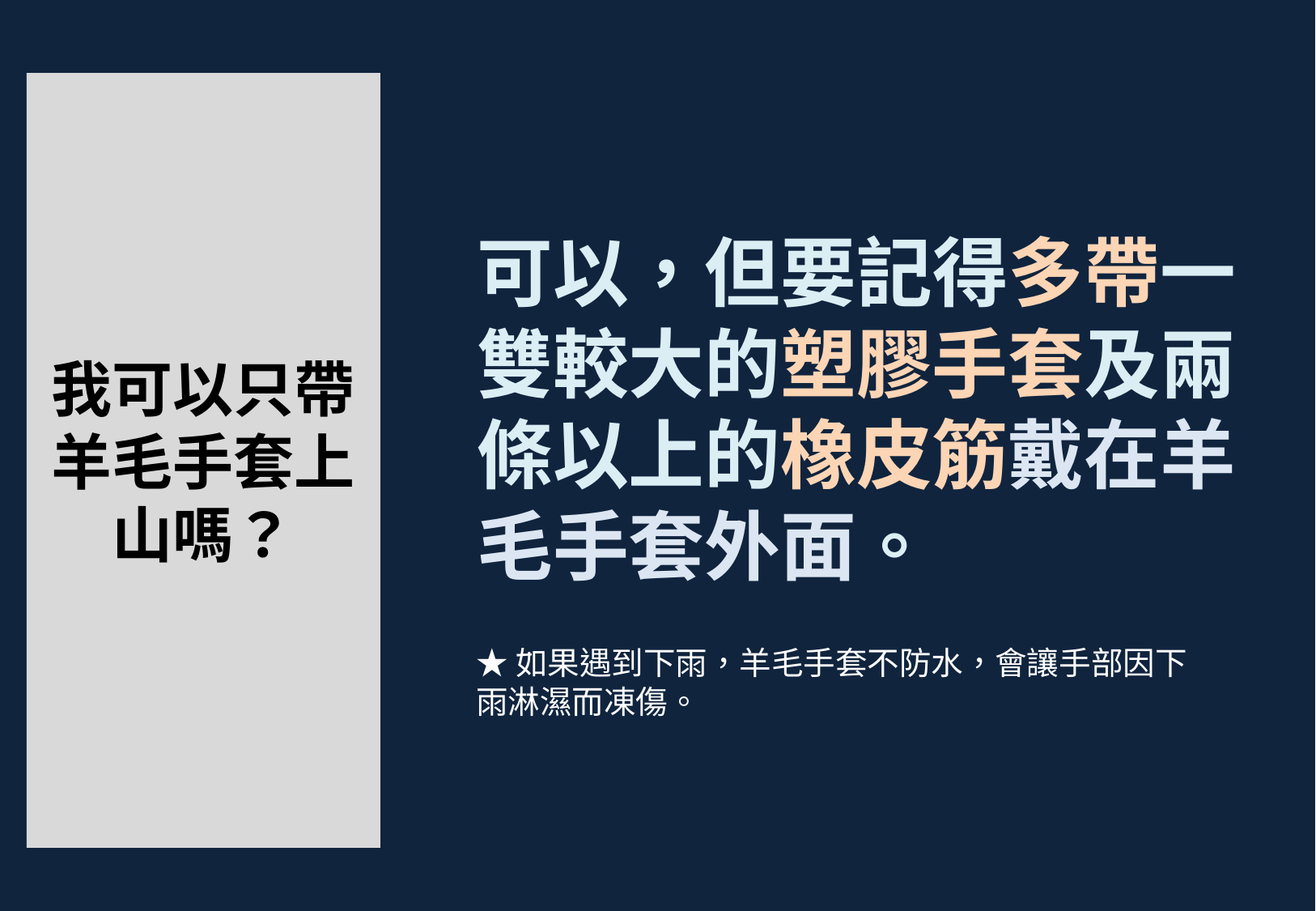

# 我可以只帶羊毛手套上山嗎？
可以，但要記得多帶一雙較大的塑膠手套及兩條以上的橡皮筋戴在羊毛手套外面。
★如果遇到下雨，羊毛手套不防水，會讓手部因下雨淋濕而凍傷。